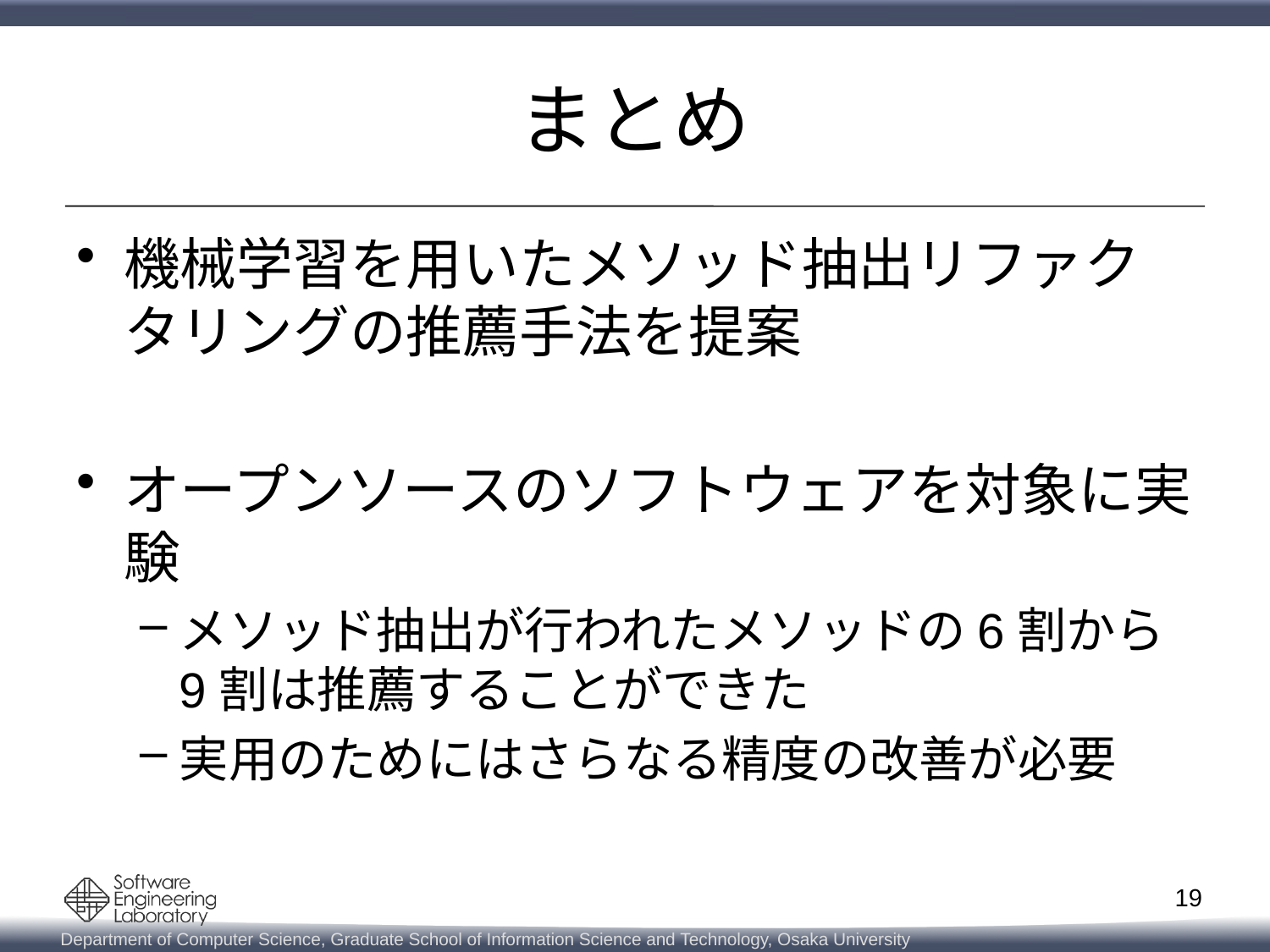

# まとめ
機械学習を用いたメソッド抽出リファクタリングの推薦手法を提案

オープンソースのソフトウェアを対象に実験
メソッド抽出が行われたメソッドの6割から9割は推薦することができた
実用のためにはさらなる精度の改善が必要

19